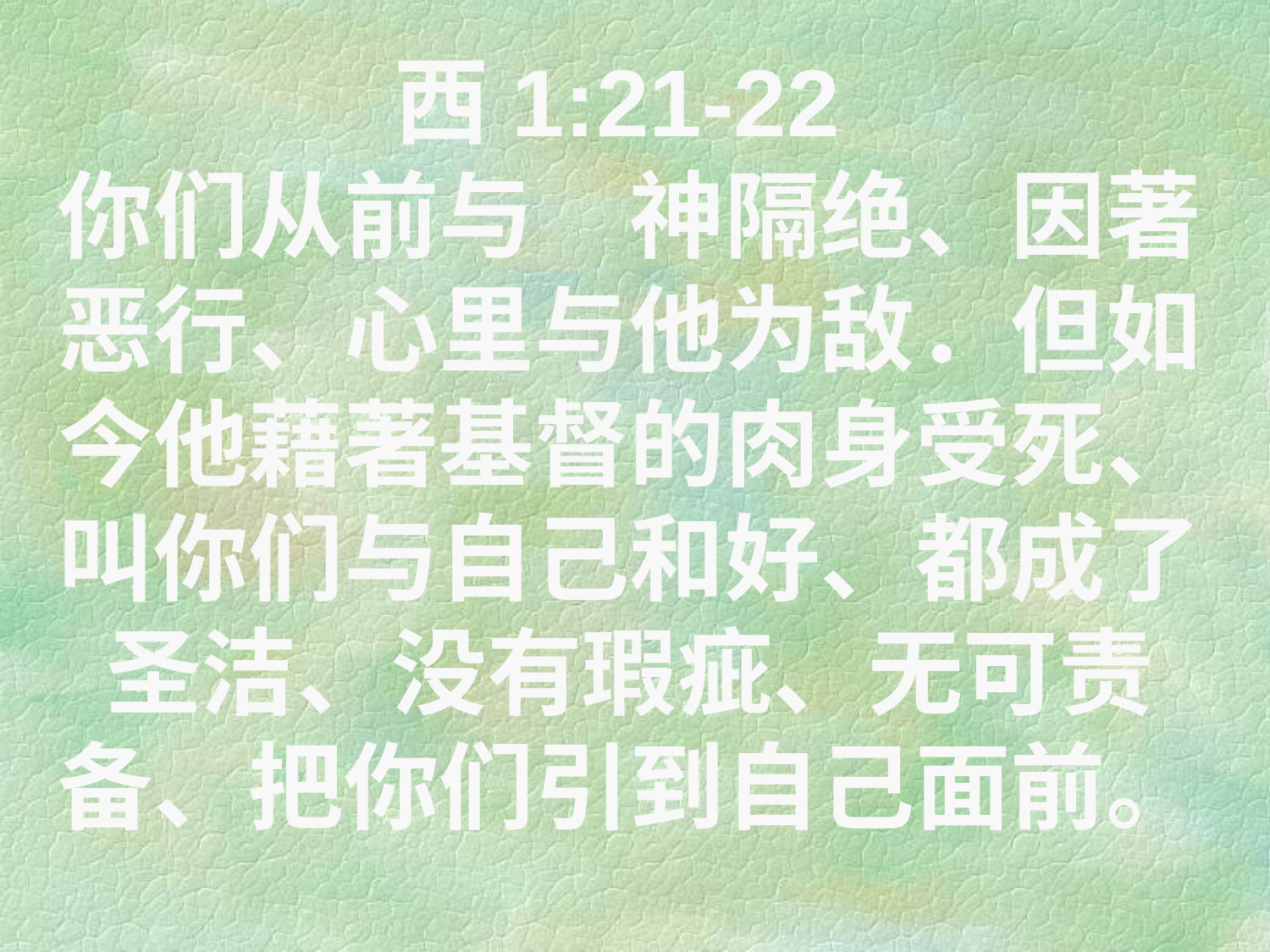

西1:21-22
你们从前与　神隔绝、因著恶行、心里与他为敌．但如今他藉著基督的肉身受死、叫你们与自己和好、都成了圣洁、没有瑕疵、无可责备、把你们引到自己面前。